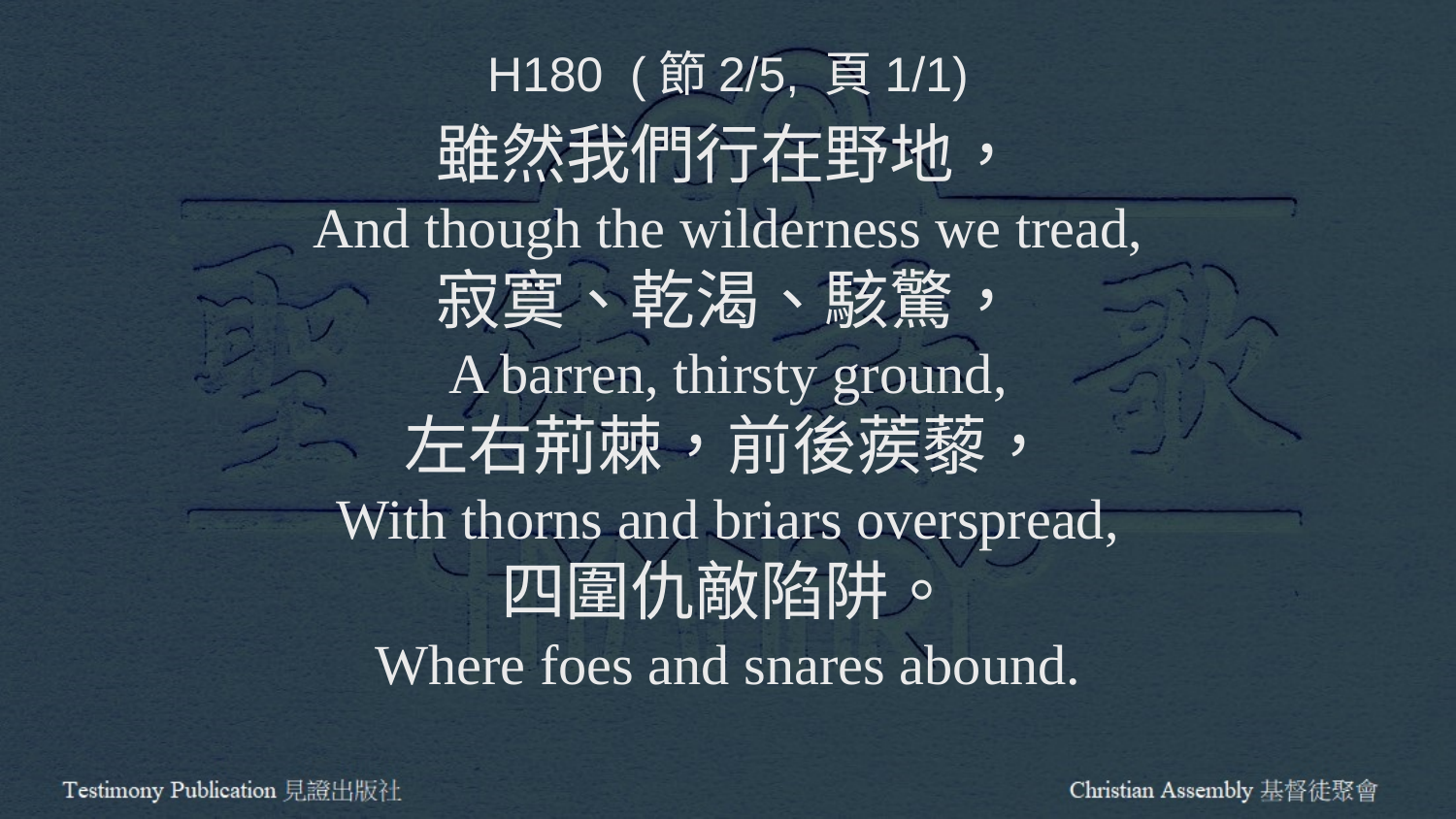

H180  (節2/5, 頁1/1)
雖然我們行在野地，
And though the wilderness we tread,
寂寞、乾渴、駭驚，
A barren, thirsty ground,
左右荊棘，前後蒺藜，
With thorns and briars overspread,
四圍仇敵陷阱。
Where foes and snares abound.